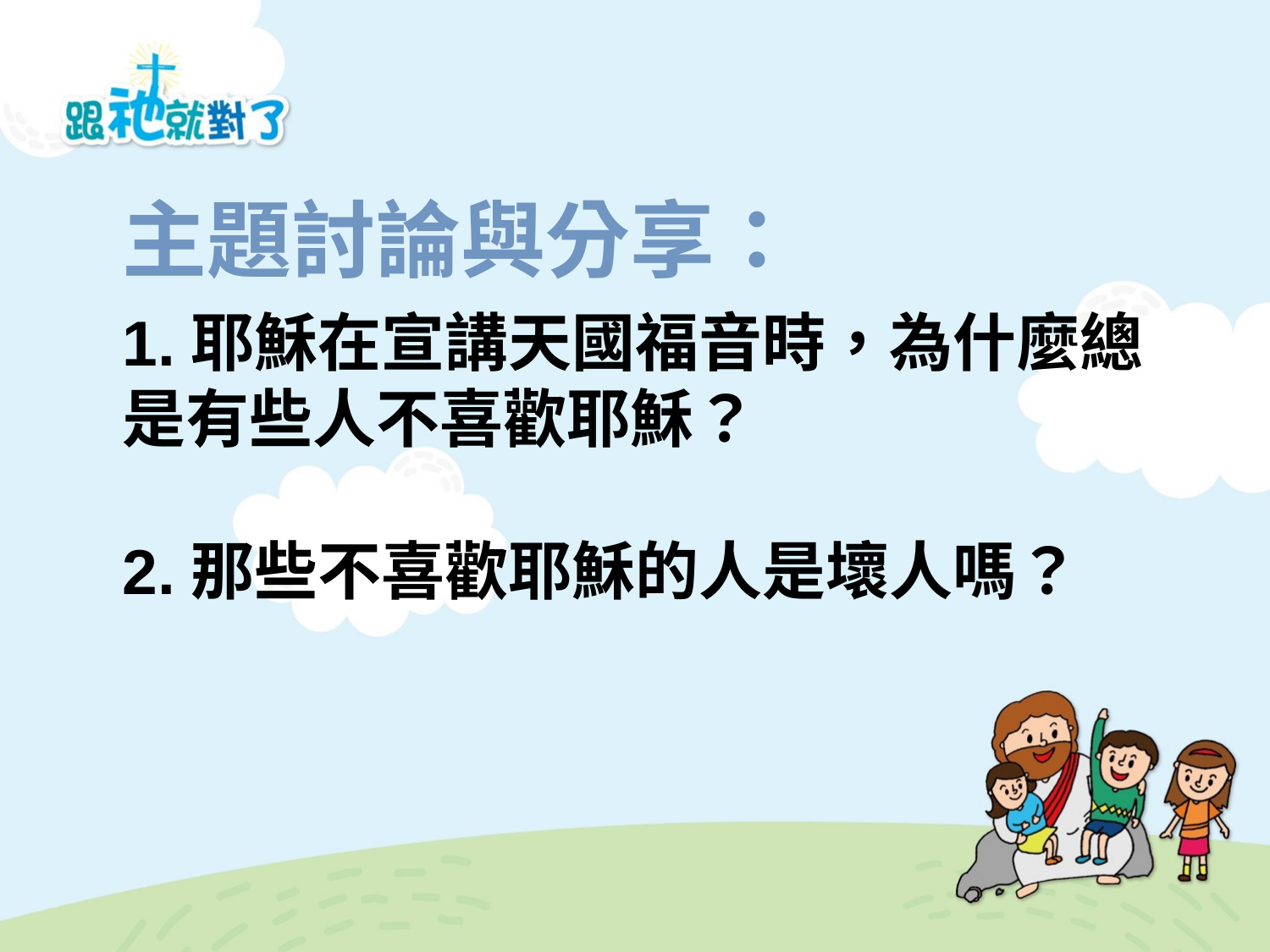

主題討論與分享：
1.耶穌在宣講天國福音時，為什麼總是有些人不喜歡耶穌？

2.那些不喜歡耶穌的人是壞人嗎？